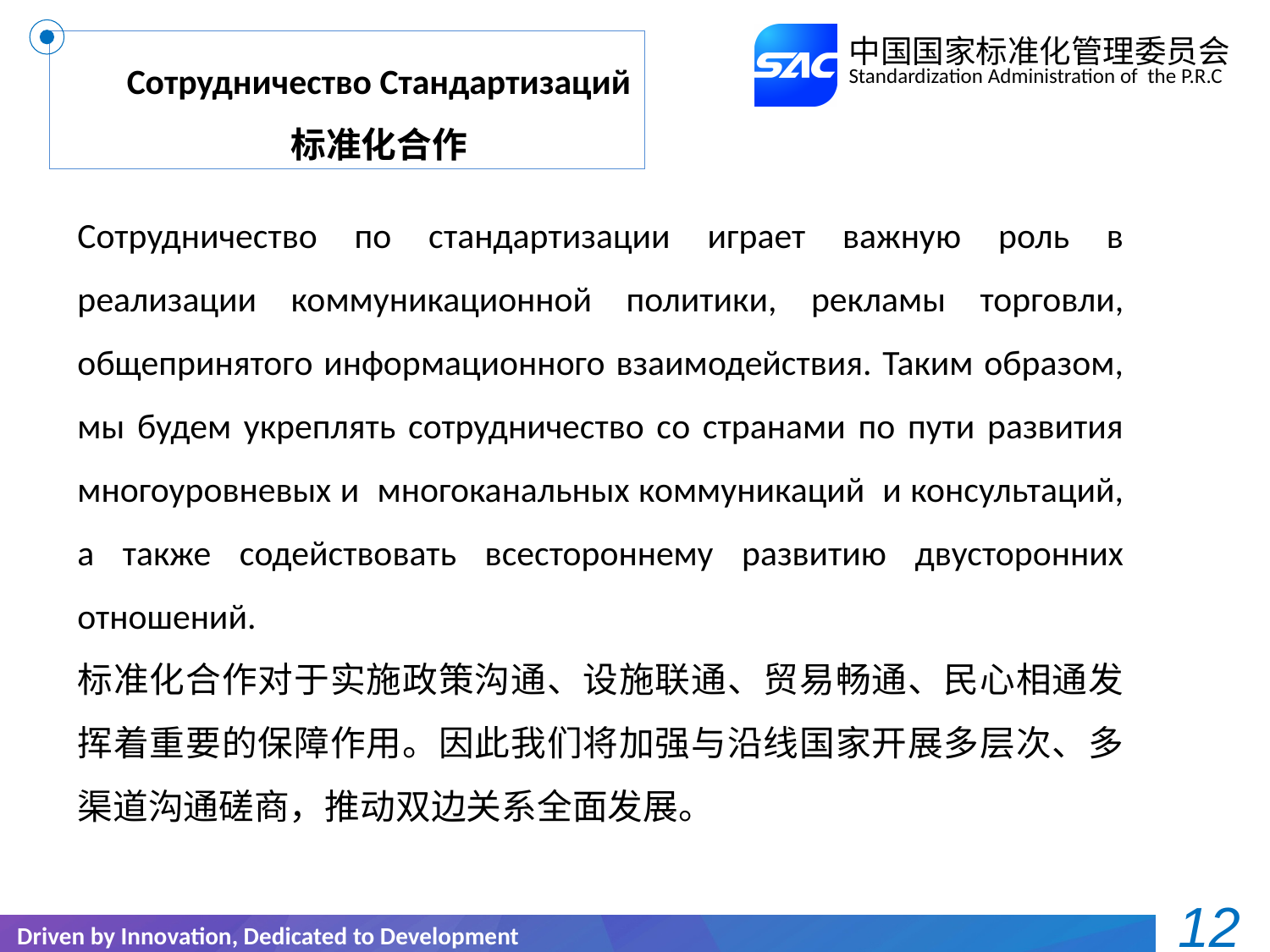

Сотрудничество Стандартизаций 标准化合作
Сотрудничество по стандартизации играет важную роль в реализации коммуникационной политики, рекламы торговли, общепринятого информационного взаимодействия. Таким образом, мы будем укреплять сотрудничество со странами по пути развития многоуровневых и  многоканальных коммуникаций  и консультаций, а также содействовать всестороннему развитию двусторонних отношений.
标准化合作对于实施政策沟通、设施联通、贸易畅通、民心相通发挥着重要的保障作用。因此我们将加强与沿线国家开展多层次、多渠道沟通磋商，推动双边关系全面发展。